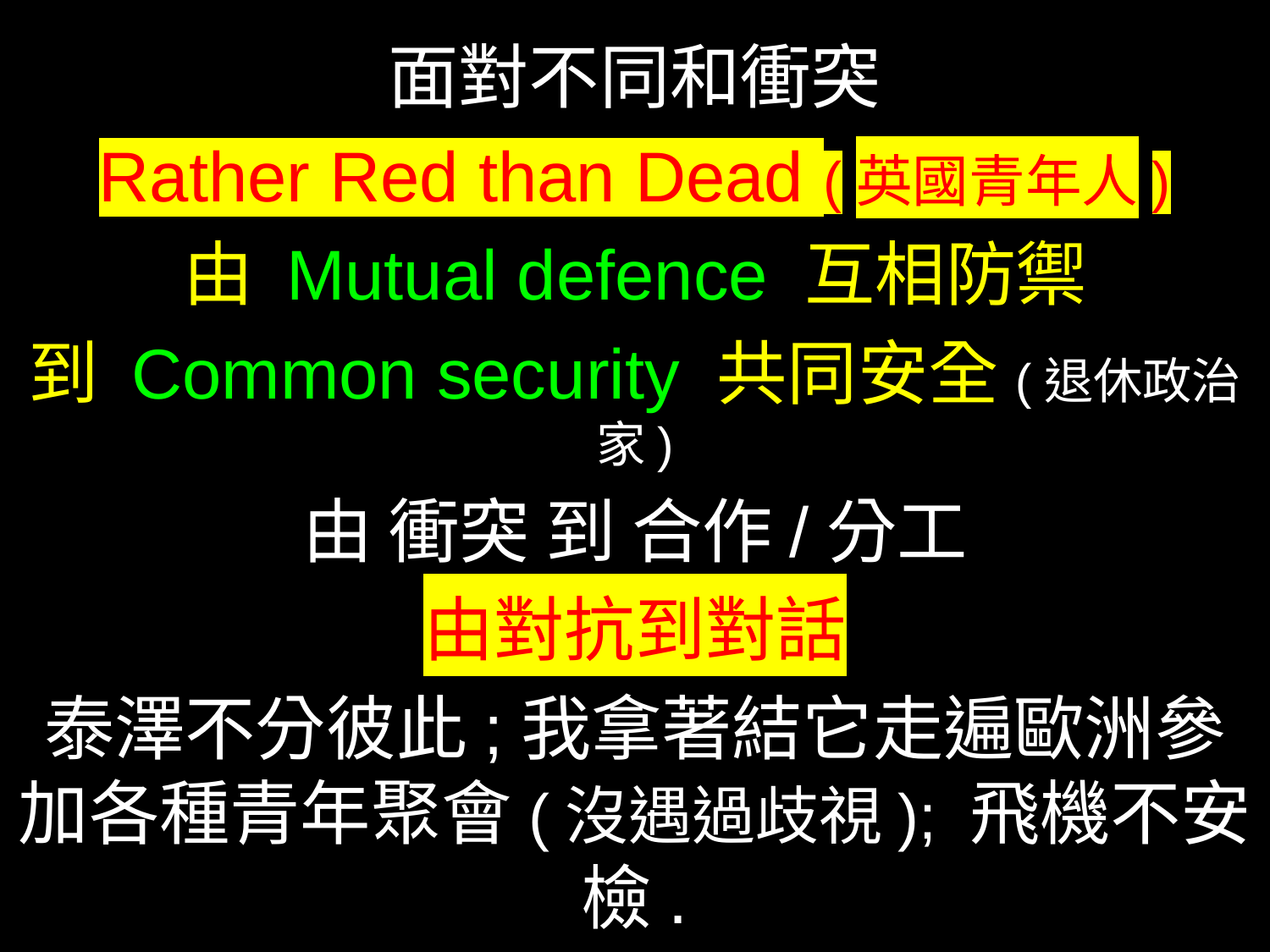

面對不同和衝突
Rather Red than Dead (英國青年人)
由 Mutual defence 互相防禦
到 Common security 共同安全(退休政治家)
由 衝突 到 合作/分工
由對抗到對話
泰澤不分彼此;我拿著結它走遍歐洲參加各種青年聚會(沒遇過歧視); 飛機不安檢.